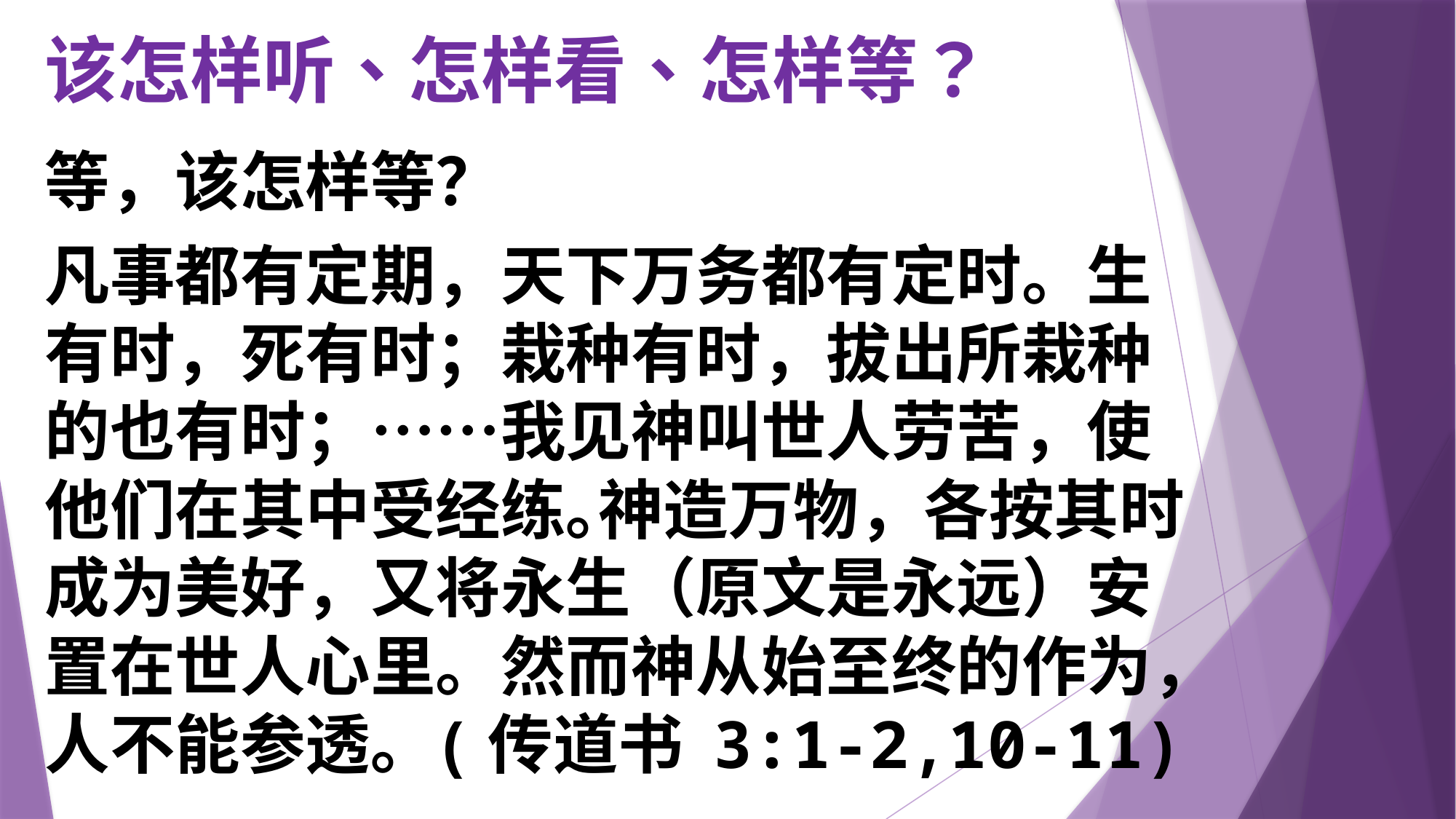

# 该怎样听、怎样看、怎样等？
等，该怎样等？
凡事都有定期，天下万务都有定时。生有时，死有时；栽种有时，拔出所栽种的也有时；……我见神叫世人劳苦，使他们在其中受经练｡神造万物，各按其时成为美好，又将永生（原文是永远）安置在世人心里。然而神从始至终的作为，人不能参透｡ (传道书 3:1-2,10-11)